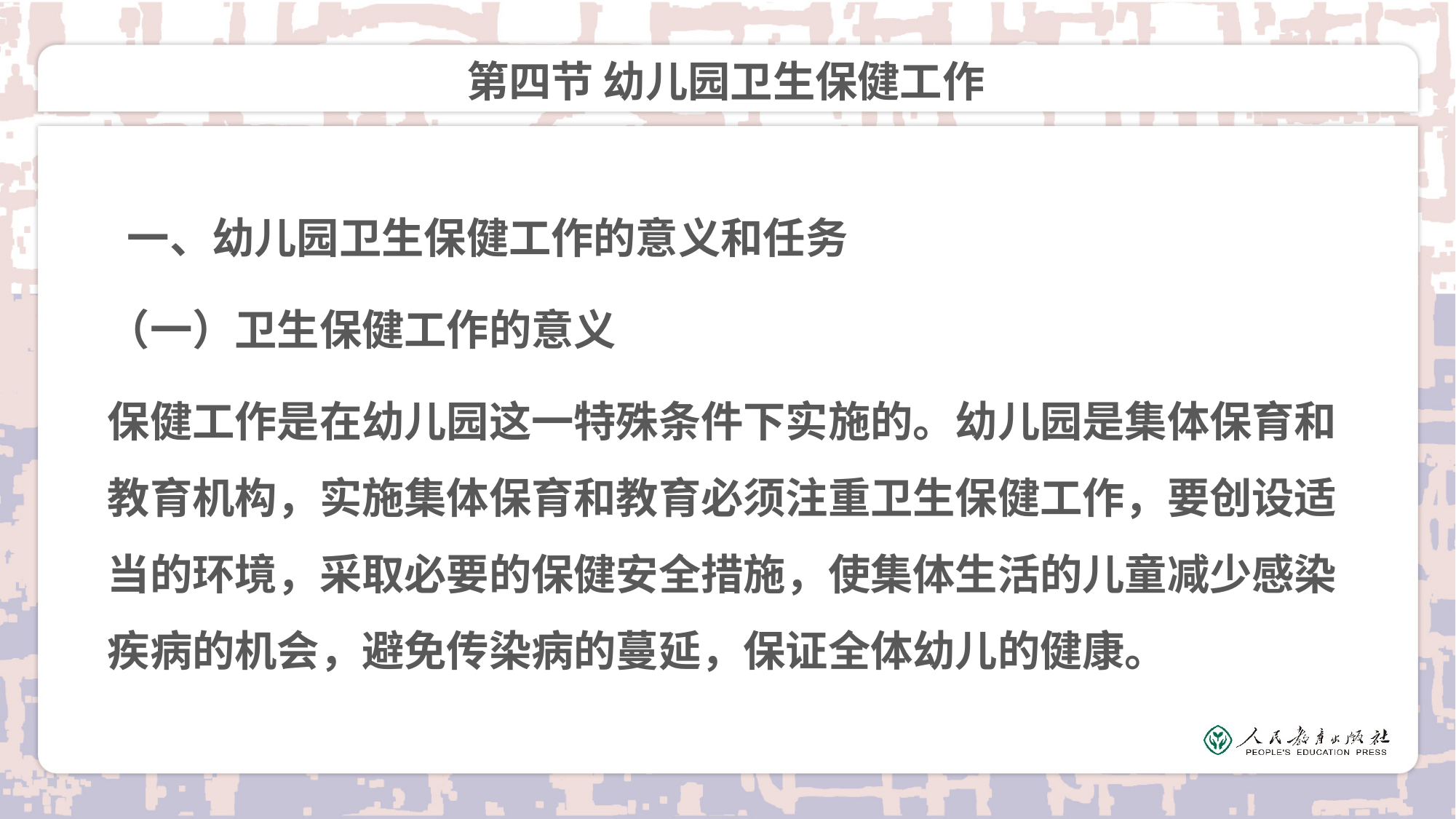

# 第四节 幼儿园卫生保健工作
 一、幼儿园卫生保健工作的意义和任务
（一）卫生保健工作的意义
保健工作是在幼儿园这一特殊条件下实施的。幼儿园是集体保育和教育机构，实施集体保育和教育必须注重卫生保健工作，要创设适当的环境，采取必要的保健安全措施，使集体生活的儿童减少感染疾病的机会，避免传染病的蔓延，保证全体幼儿的健康。